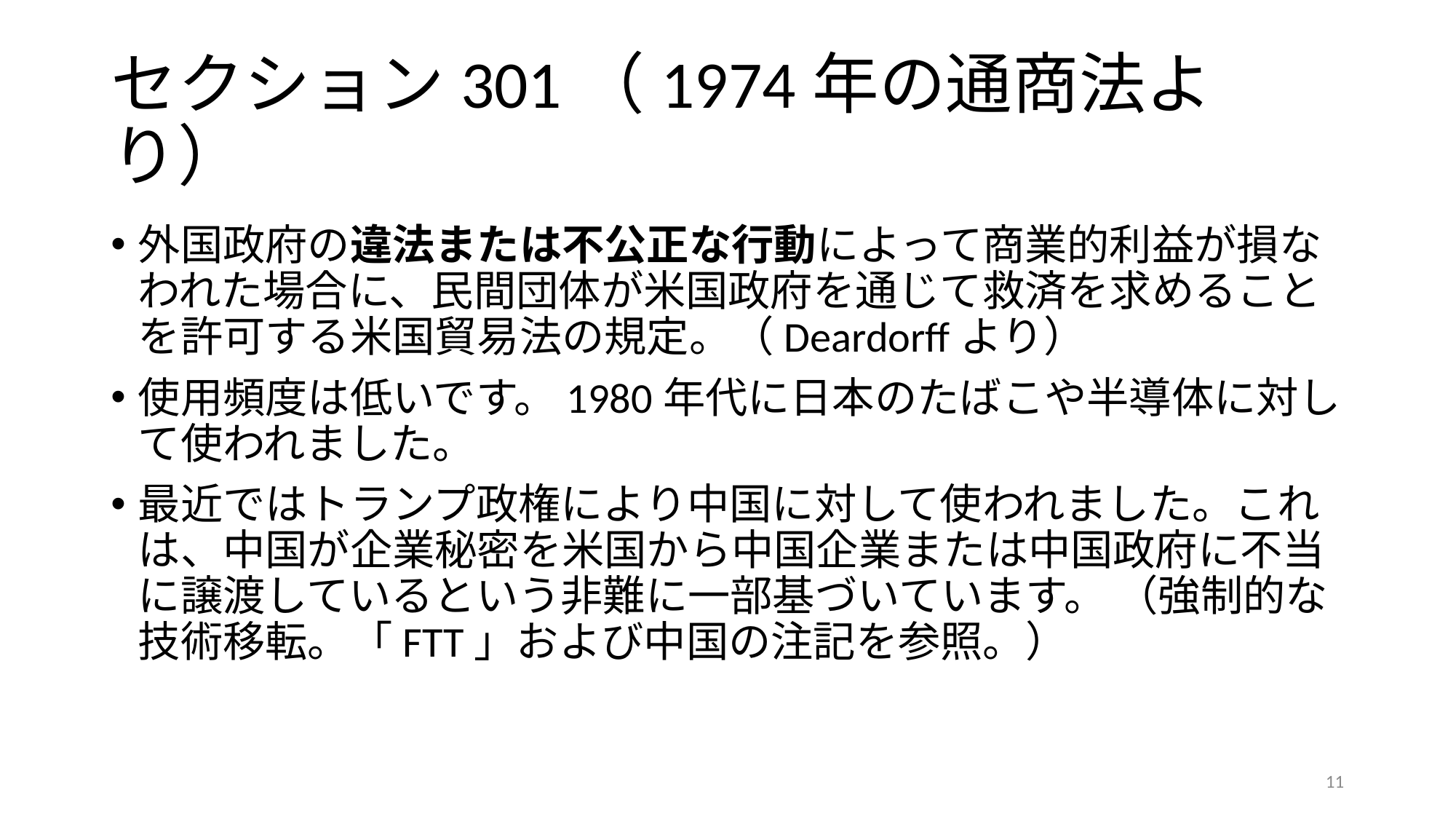

# セクション301（1974年の通商法より）
外国政府の違法または不公正な行動によって商業的利益が損なわれた場合に、民間団体が米国政府を通じて救済を求めることを許可する米国貿易法の規定。（Deardorffより）
使用頻度は低いです。1980年代に日本のたばこや半導体に対して使われました。
最近ではトランプ政権により中国に対して使われました。これは、中国が企業秘密を米国から中国企業または中国政府に不当に譲渡しているという非難に一部基づいています。 （強制的な技術移転。「FTT」および中国の注記を参照。）
11